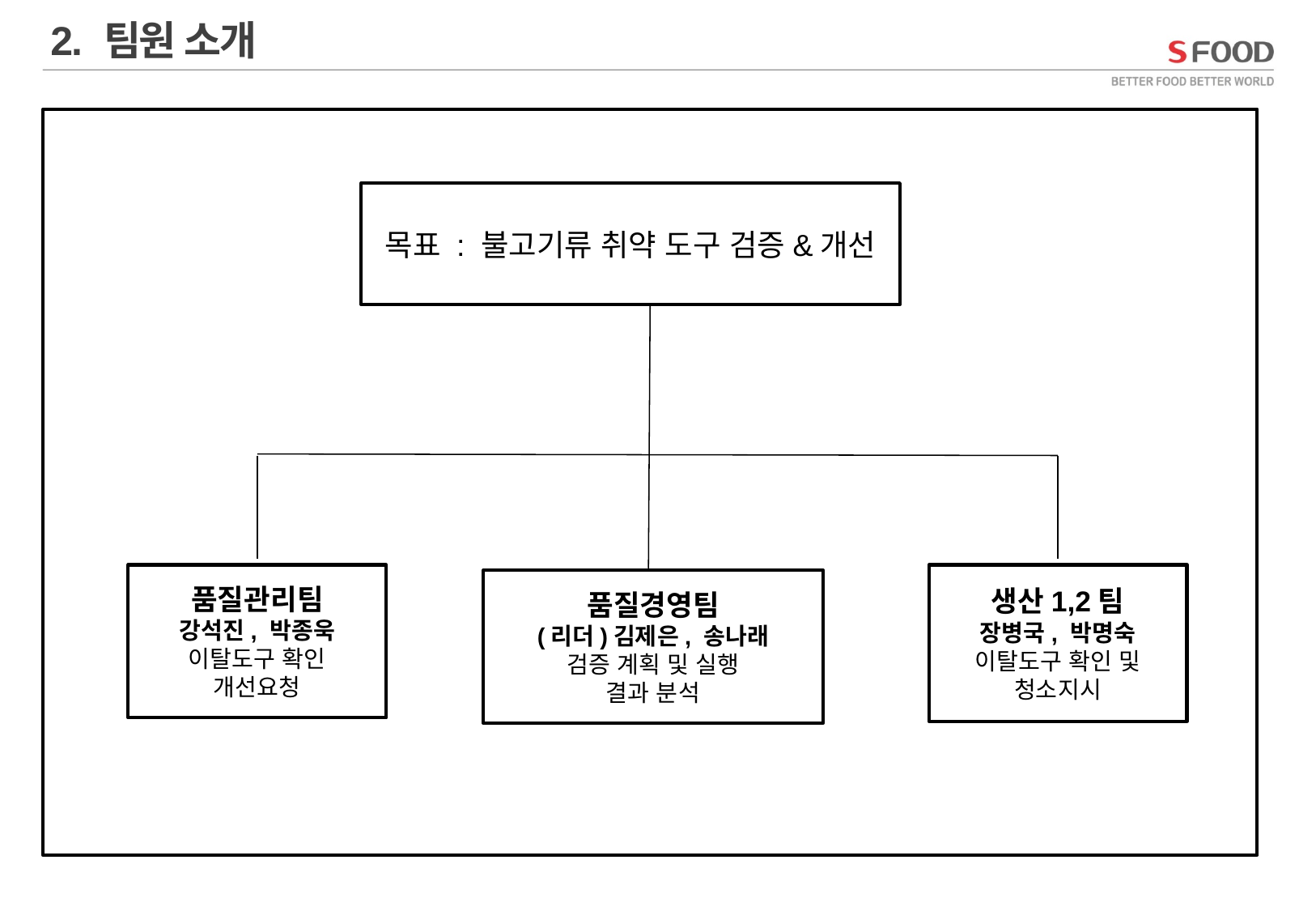

2. 팀원 소개

목표 : 불고기류 취약 도구 검증&개선
생산1,2팀
장병국, 박명숙
이탈도구 확인 및
청소지시
품질관리팀
강석진, 박종욱
이탈도구 확인
개선요청
품질경영팀
(리더)김제은, 송나래
검증 계획 및 실행
결과 분석